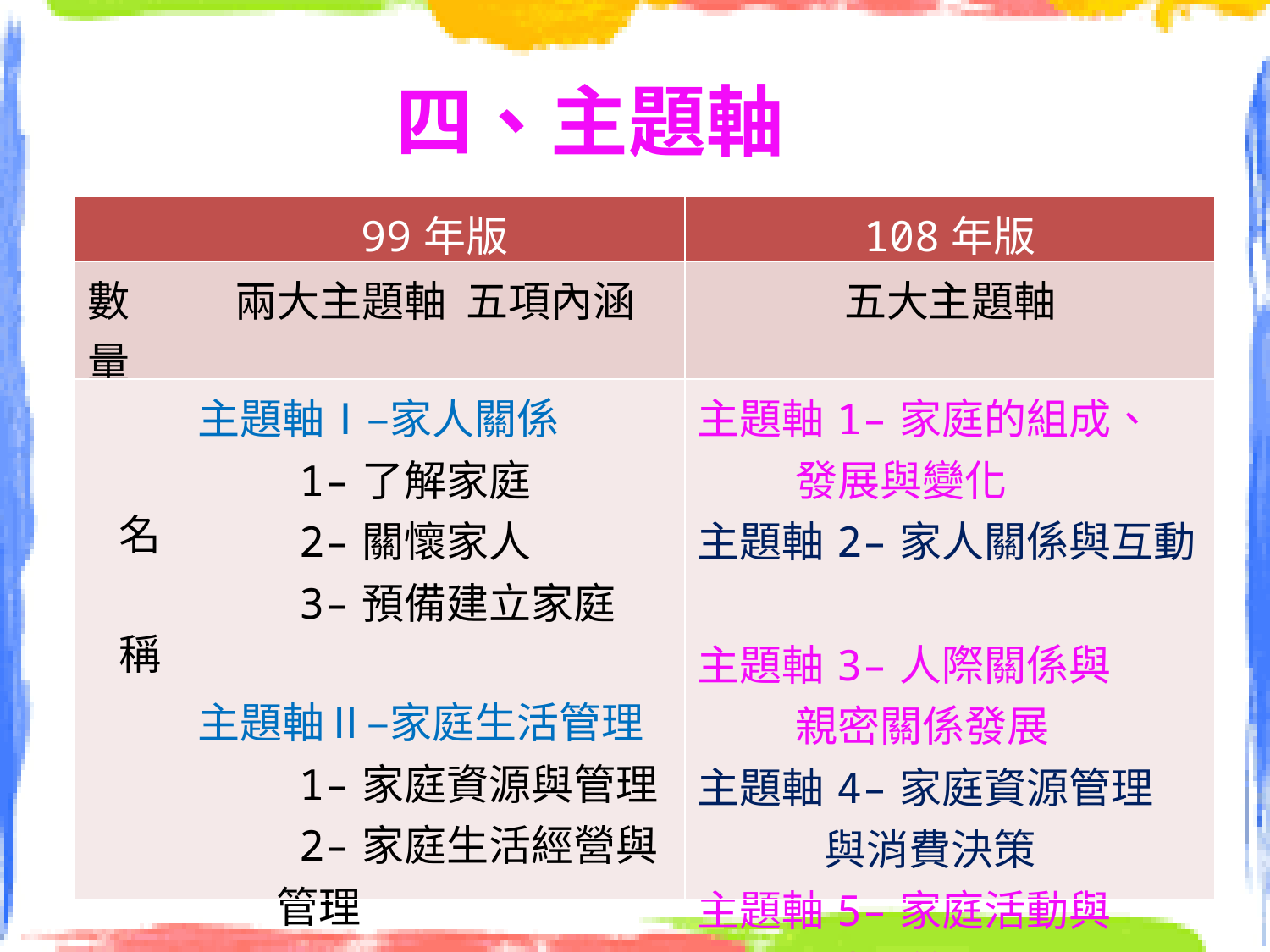

四、主題軸
|  | 99年版 | 108年版 |
| --- | --- | --- |
| 數量 | 兩大主題軸 五項內涵 | 五大主題軸 |
| 名 稱 | 主題軸Ⅰ–家人關係 1–了解家庭 2–關懷家人 3–預備建立家庭 主題軸Ⅱ–家庭生活管理 1–家庭資源與管理 2–家庭生活經營與 管理 | 主題軸1–家庭的組成、 發展與變化 主題軸2–家人關係與互動 主題軸3–人際關係與 親密關係發展 主題軸4–家庭資源管理 與消費決策 主題軸5–家庭活動與 社區管理 |
#